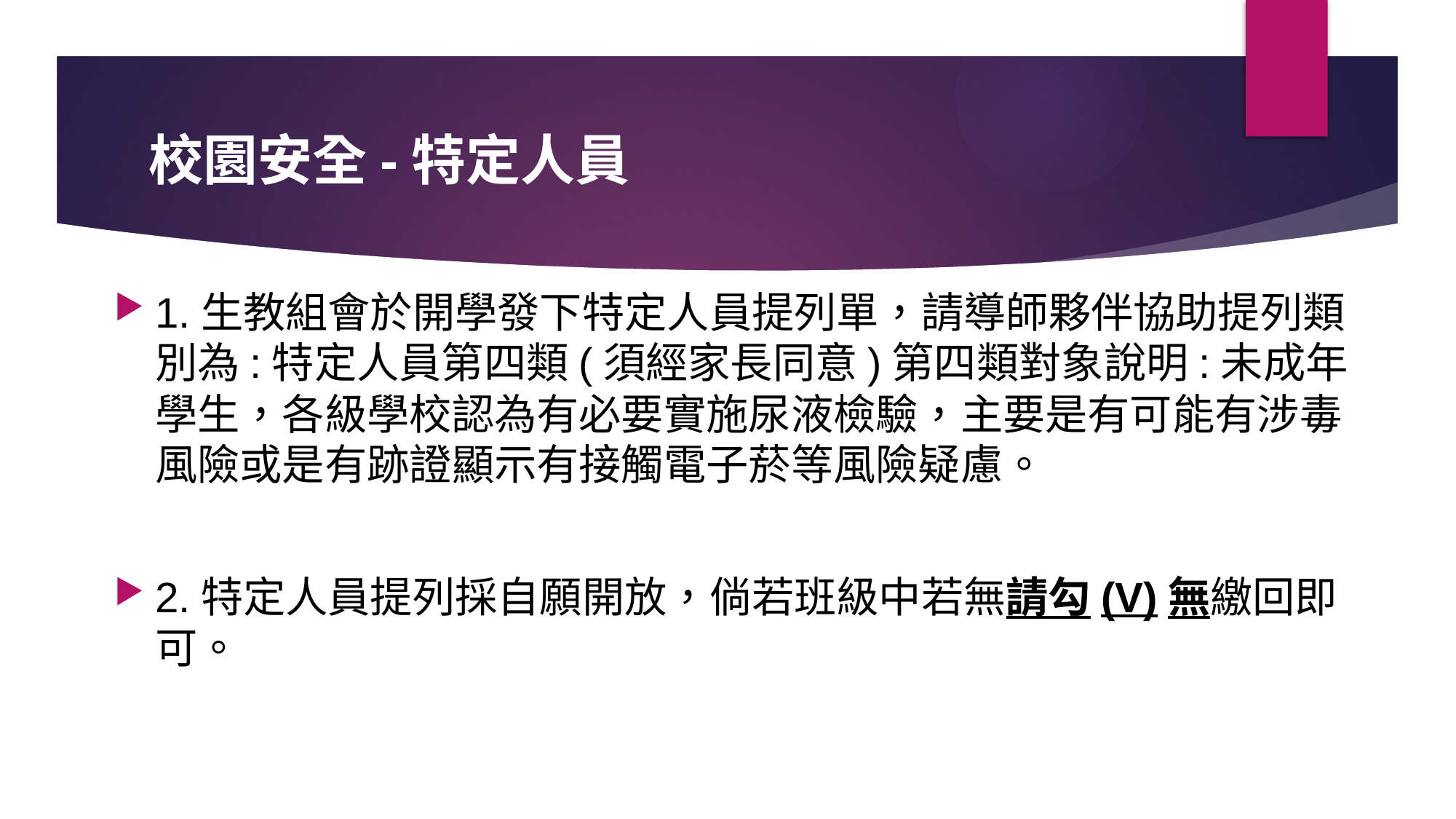

# 校園安全-特定人員
1.生教組會於開學發下特定人員提列單，請導師夥伴協助提列類別為:特定人員第四類(須經家長同意)第四類對象說明:未成年學生，各級學校認為有必要實施尿液檢驗，主要是有可能有涉毒風險或是有跡證顯示有接觸電子菸等風險疑慮。

2.特定人員提列採自願開放，倘若班級中若無請勾(V)無繳回即可。